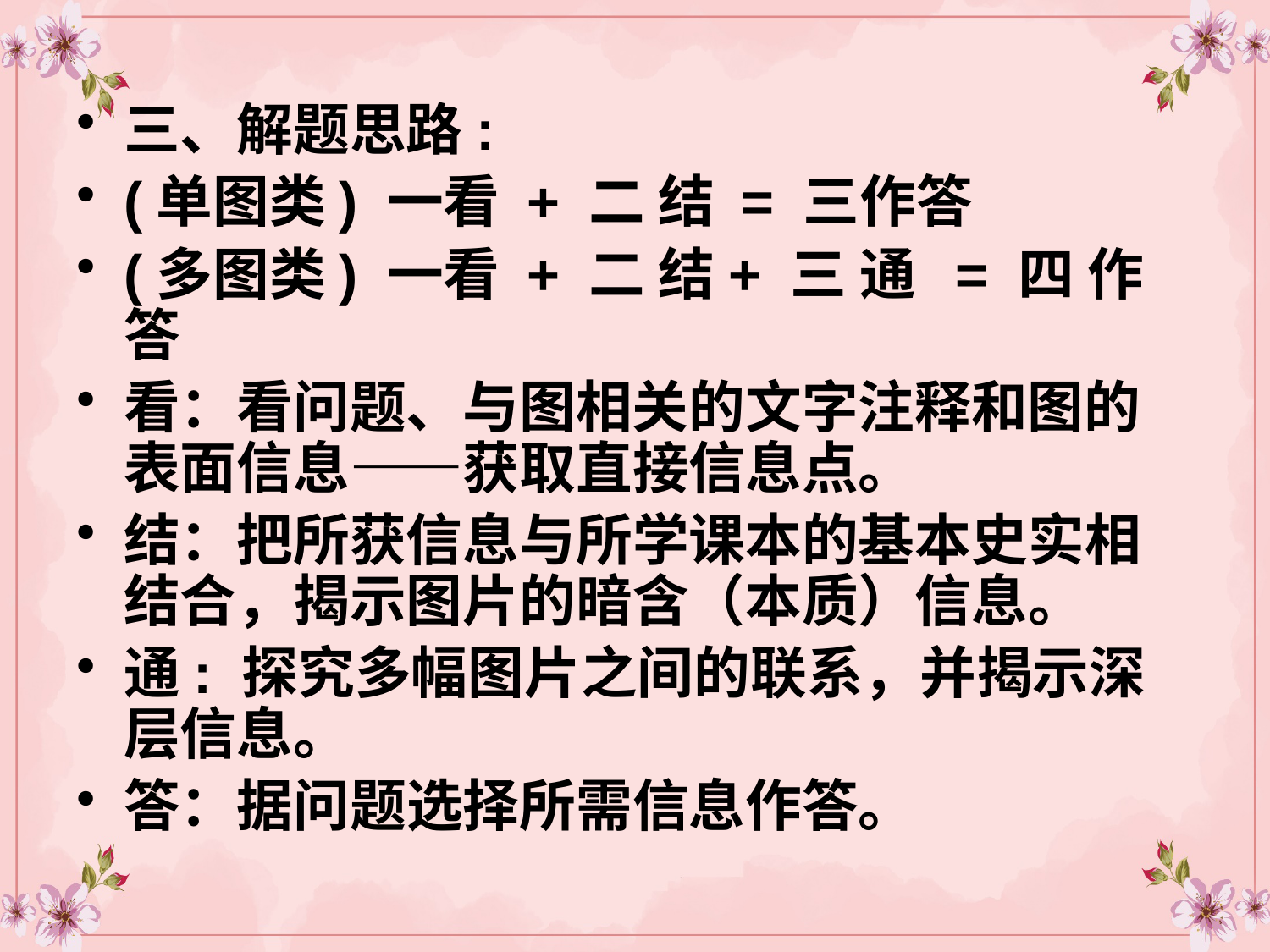

三、解题思路:
(单图类) 一看 + 二 结 = 三作答
(多图类) 一看 + 二 结+ 三 通  = 四 作 答
看：看问题、与图相关的文字注释和图的表面信息——获取直接信息点。
结：把所获信息与所学课本的基本史实相结合，揭示图片的暗含（本质）信息。
通: 探究多幅图片之间的联系，并揭示深层信息。
答：据问题选择所需信息作答。